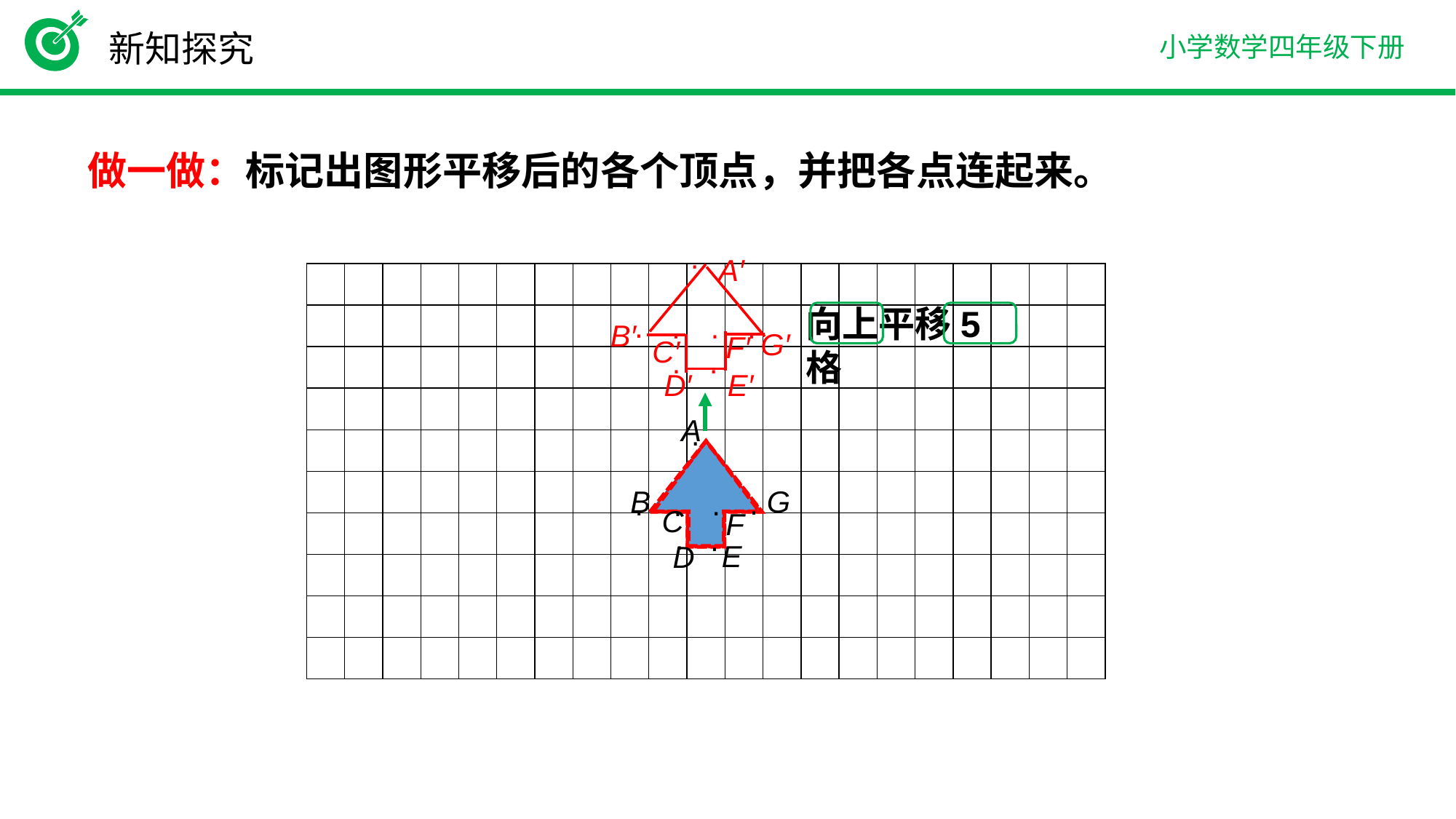

新知探究
做一做：标记出图形平移后的各个顶点，并把各点连起来。
·
A′
|  |  |  |  |  |  |  |  |  |  |  |  |  |  |  |  |  |  |  |  |  |
| --- | --- | --- | --- | --- | --- | --- | --- | --- | --- | --- | --- | --- | --- | --- | --- | --- | --- | --- | --- | --- |
|  |  |  |  |  |  |  |  |  |  |  |  |  |  |  |  |  |  |  |  |  |
|  |  |  |  |  |  |  |  |  |  |  |  |  |  |  |  |  |  |  |  |  |
|  |  |  |  |  |  |  |  |  |  |  |  |  |  |  |  |  |  |  |  |  |
|  |  |  |  |  |  |  |  |  |  |  |  |  |  |  |  |  |  |  |  |  |
|  |  |  |  |  |  |  |  |  |  |  |  |  |  |  |  |  |  |  |  |  |
|  |  |  |  |  |  |  |  |  |  |  |  |  |  |  |  |  |  |  |  |  |
|  |  |  |  |  |  |  |  |  |  |  |  |  |  |  |  |  |  |  |  |  |
|  |  |  |  |  |  |  |  |  |  |  |  |  |  |  |  |  |  |  |  |  |
|  |  |  |  |  |  |  |  |  |  |  |  |  |  |  |  |  |  |  |  |  |
向上平移5格

·
·
·
·
B′
G′
F′
C′
·
·
E′
D′
A
·

B
G
·
·
·
·
C
F
·
·
E
D